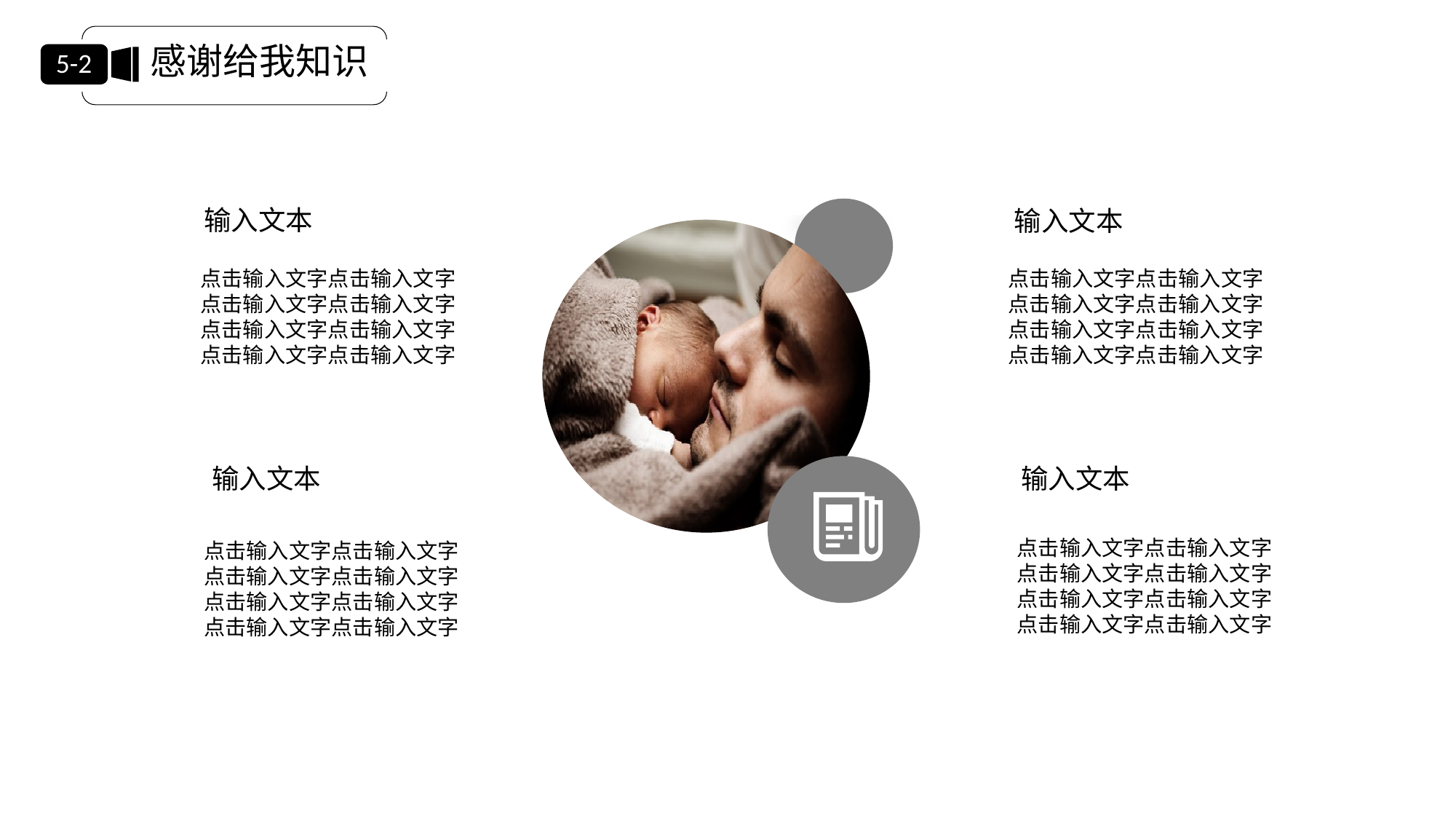

感谢给我知识
5-2

输入文本

输入文本

点击输入文字点击输入文字
点击输入文字点击输入文字
点击输入文字点击输入文字
点击输入文字点击输入文字
点击输入文字点击输入文字
点击输入文字点击输入文字
点击输入文字点击输入文字
点击输入文字点击输入文字

输入文本
输入文本
点击输入文字点击输入文字
点击输入文字点击输入文字
点击输入文字点击输入文字
点击输入文字点击输入文字
点击输入文字点击输入文字
点击输入文字点击输入文字
点击输入文字点击输入文字
点击输入文字点击输入文字